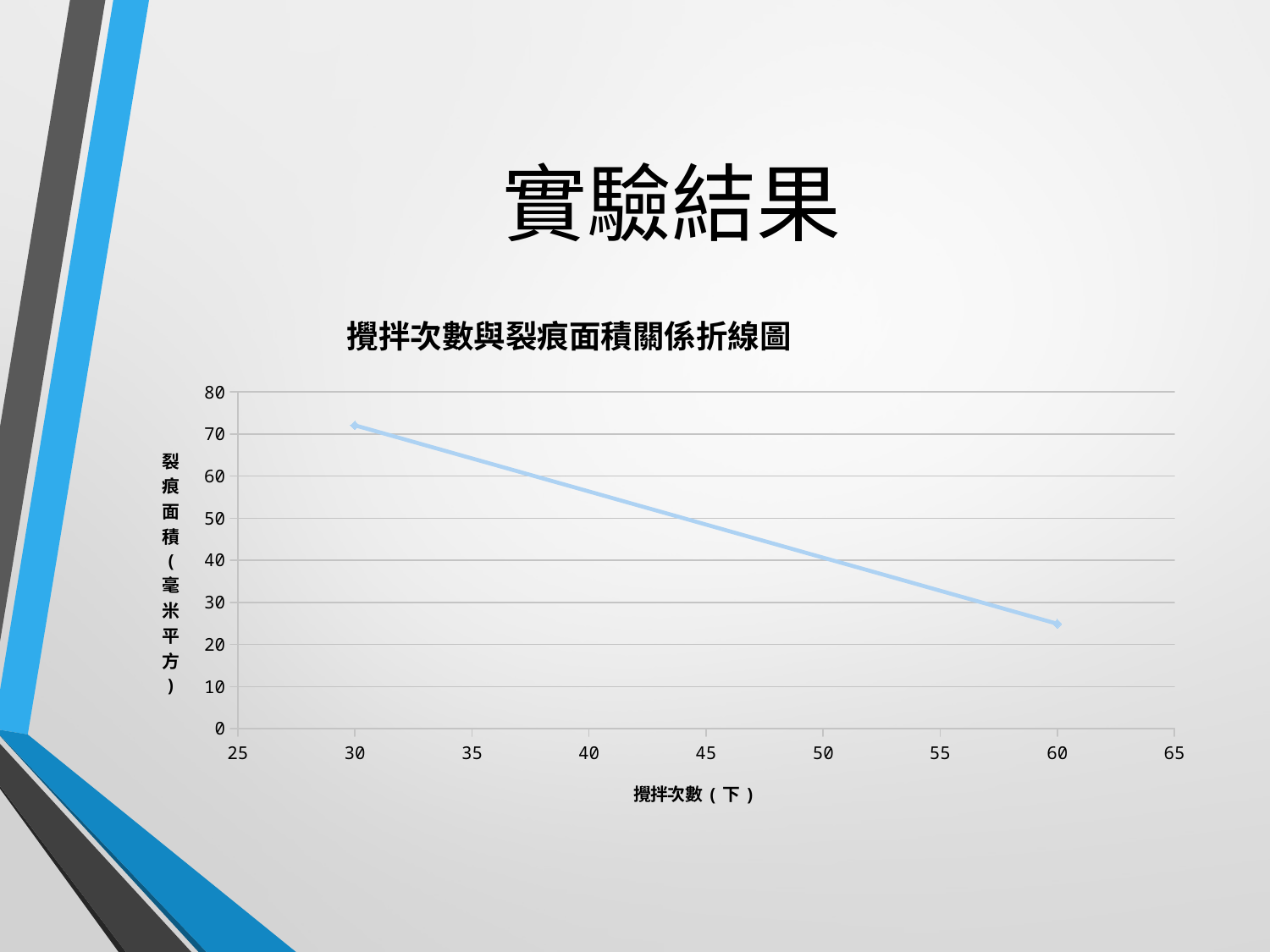

# 實驗結果

### Chart: 攪拌次數與裂痕面積關係折線圖

| Category | 裂痕面積 |
|---|---|